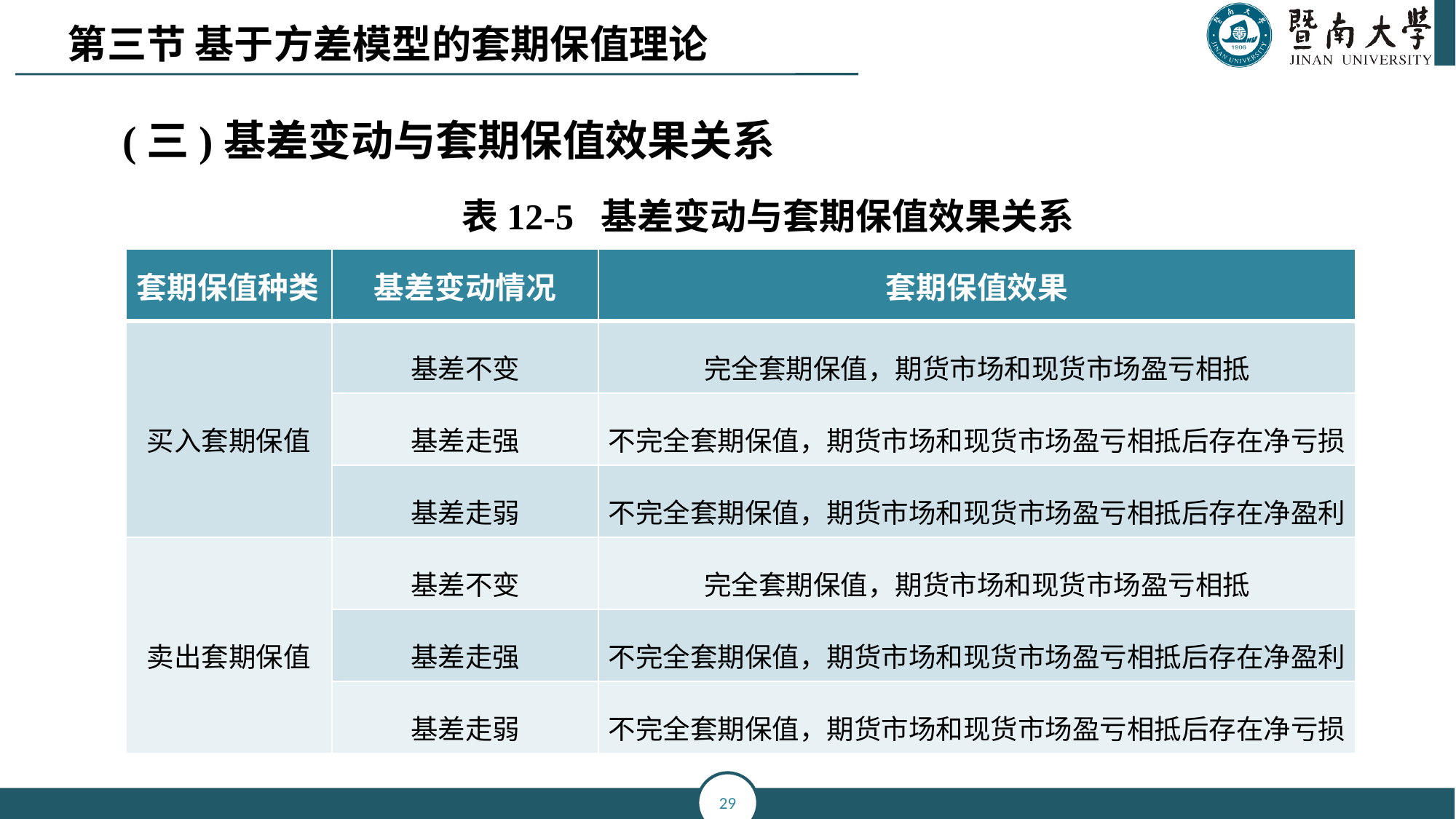

第三节 基于方差模型的套期保值理论
(三)基差变动与套期保值效果关系
表12-5  基差变动与套期保值效果关系

| 套期保值种类 | 基差变动情况 | 套期保值效果 |
| --- | --- | --- |
| 买入套期保值 | 基差不变 | 完全套期保值，期货市场和现货市场盈亏相抵 |
|  | 基差走强 | 不完全套期保值，期货市场和现货市场盈亏相抵后存在净亏损 |
|  | 基差走弱 | 不完全套期保值，期货市场和现货市场盈亏相抵后存在净盈利 |
| 卖出套期保值 | 基差不变 | 完全套期保值，期货市场和现货市场盈亏相抵 |
|  | 基差走强 | 不完全套期保值，期货市场和现货市场盈亏相抵后存在净盈利 |
|  | 基差走弱 | 不完全套期保值，期货市场和现货市场盈亏相抵后存在净亏损 |